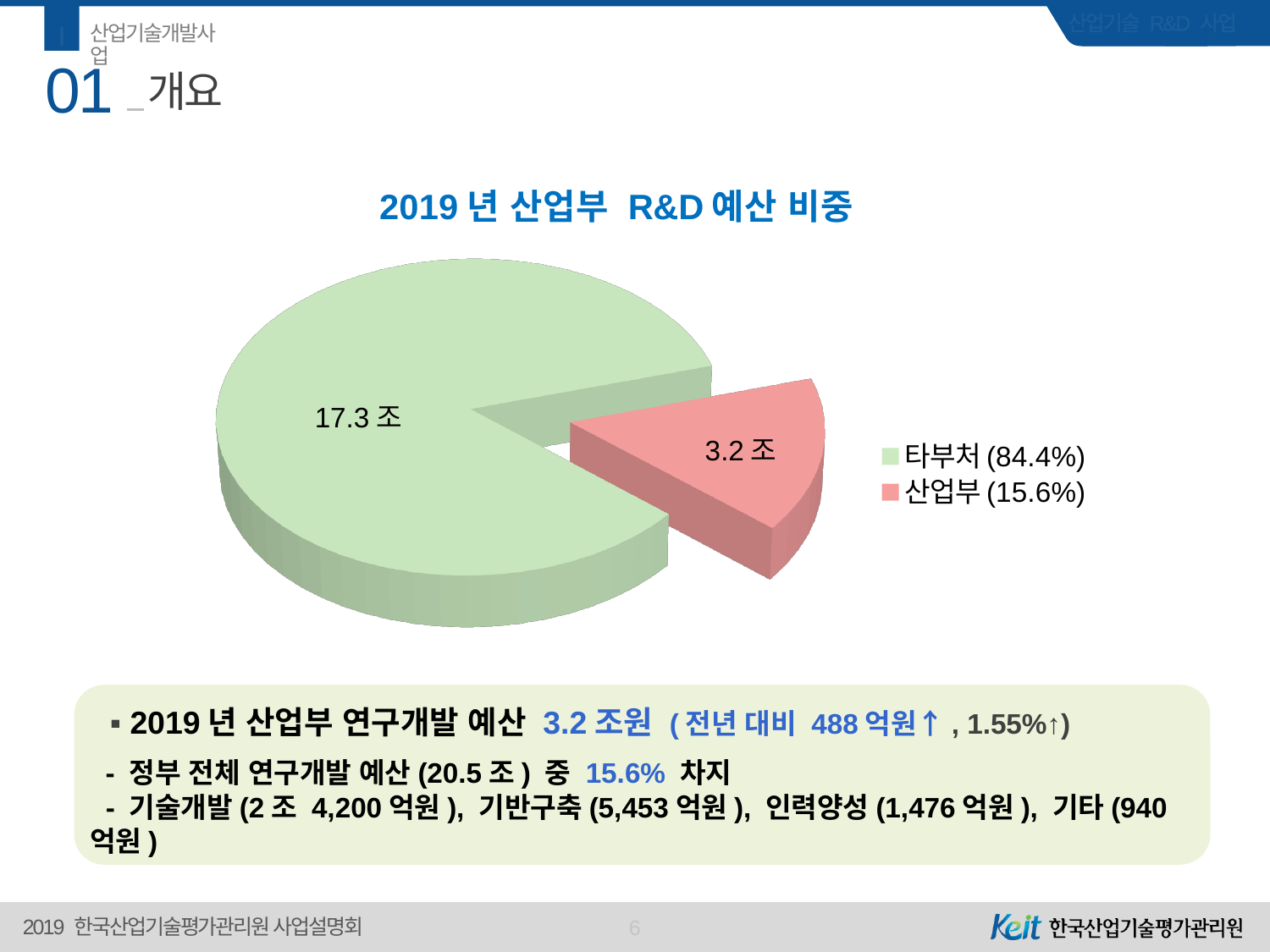

Ⅰ
산업기술개발사업
01
# 개요

[unsupported chart]

17.3조
3.2조

▪ 2019년 산업부 연구개발 예산 3.2조원 (전년 대비 488억원↑, 1.55%↑)
  - 정부 전체 연구개발 예산(20.5조) 중 15.6% 차지
  - 기술개발(2조 4,200억원), 기반구축(5,453억원), 인력양성(1,476억원), 기타(940억원)
6